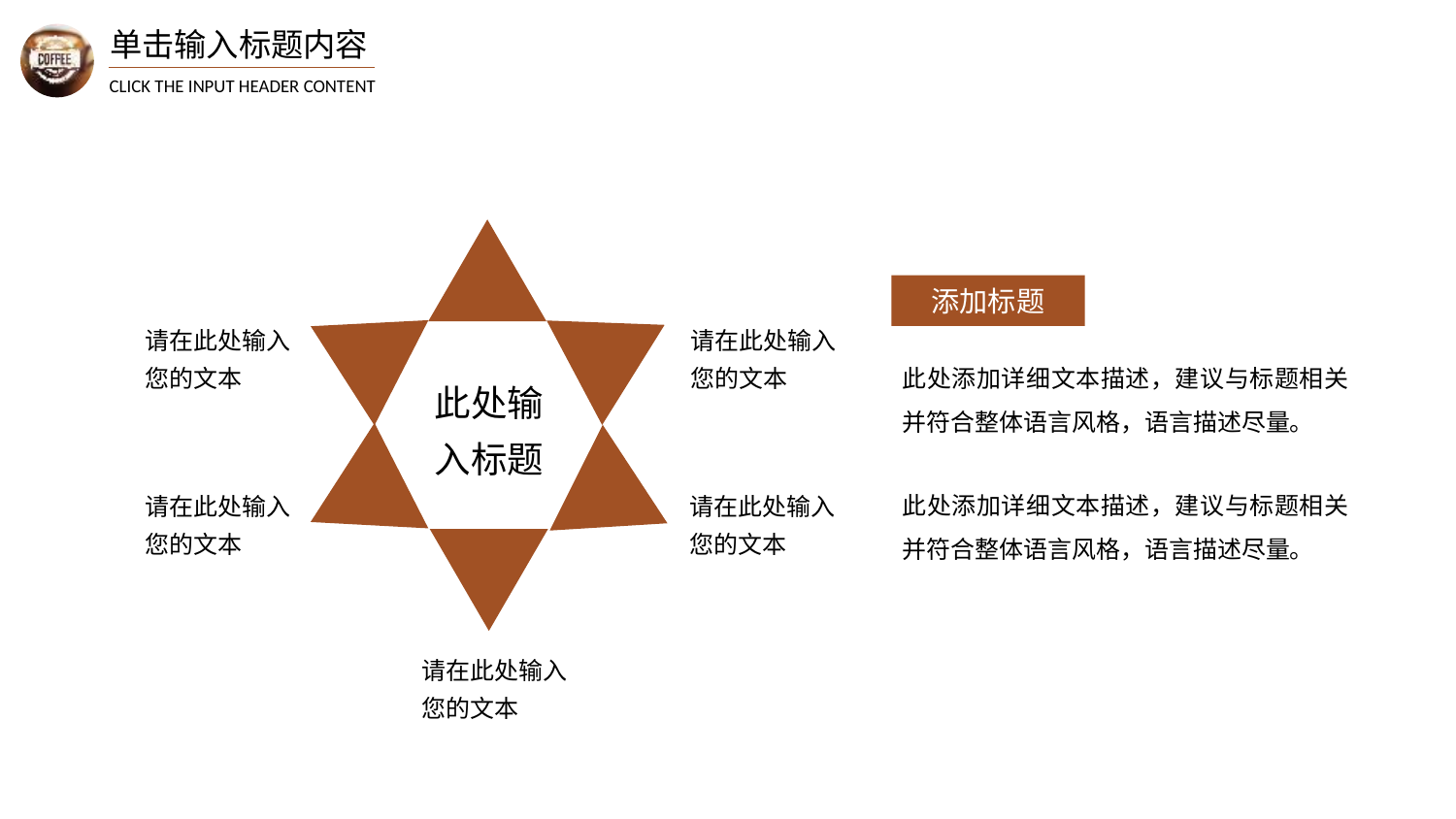

单击输入标题内容

CLICK THE INPUT HEADER CONTENT

添加标题

请在此处输入您的文本
请在此处输入您的文本
此处添加详细文本描述，建议与标题相关并符合整体语言风格，语言描述尽量。
此处输
入标题

此处添加详细文本描述，建议与标题相关并符合整体语言风格，语言描述尽量。
请在此处输入您的文本
请在此处输入您的文本

请在此处输入您的文本